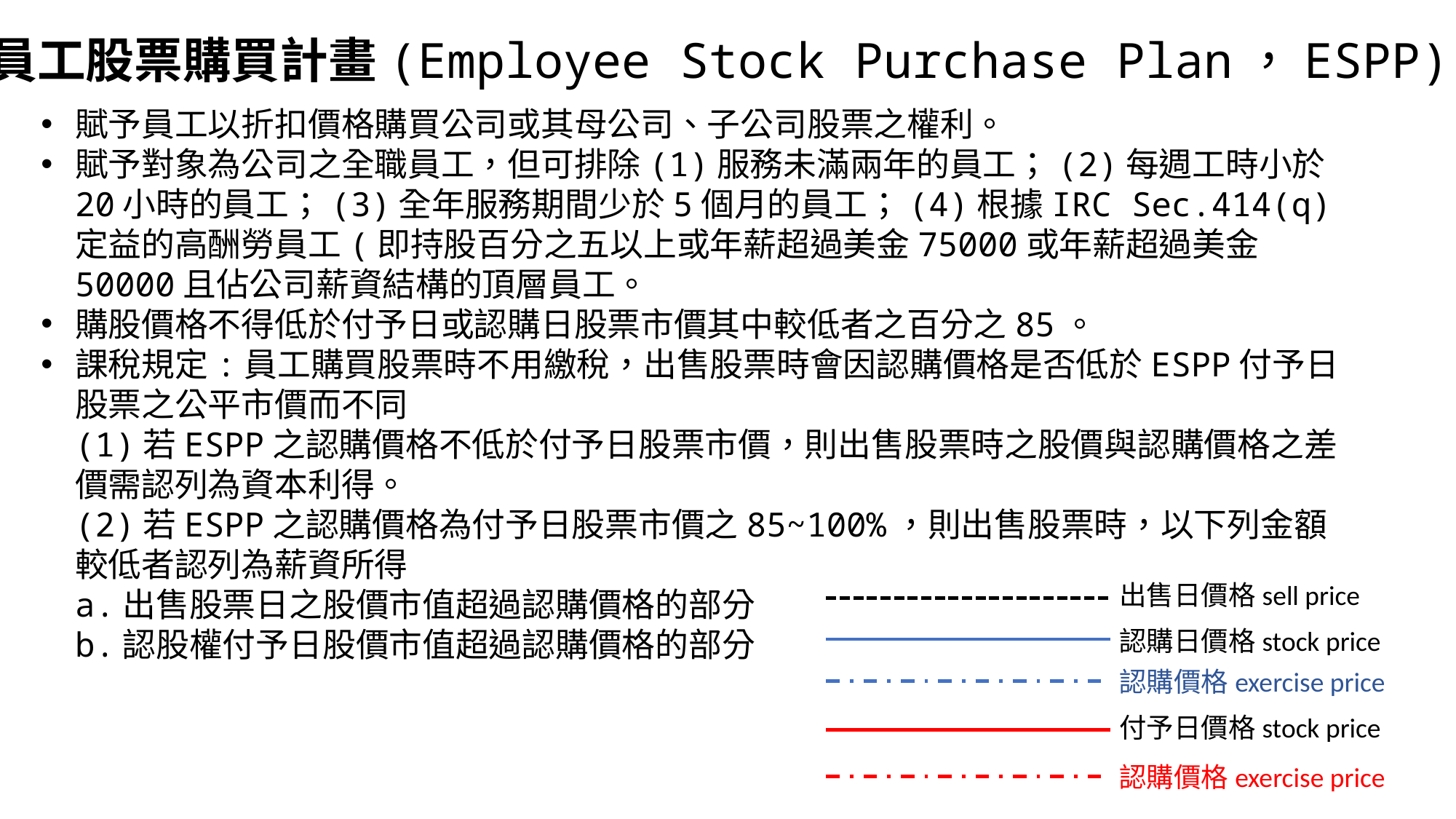

員工股票購買計畫(Employee Stock Purchase Plan，ESPP)
賦予員工以折扣價格購買公司或其母公司、子公司股票之權利。
賦予對象為公司之全職員工，但可排除(1)服務未滿兩年的員工；(2)每週工時小於20小時的員工；(3)全年服務期間少於5個月的員工；(4)根據IRC Sec.414(q)定益的高酬勞員工(即持股百分之五以上或年薪超過美金75000或年薪超過美金50000且佔公司薪資結構的頂層員工。
購股價格不得低於付予日或認購日股票市價其中較低者之百分之85。
課稅規定:員工購買股票時不用繳稅，出售股票時會因認購價格是否低於ESPP付予日股票之公平市價而不同
(1)若ESPP之認購價格不低於付予日股票市價，則出售股票時之股價與認購價格之差價需認列為資本利得。
(2)若ESPP之認購價格為付予日股票市價之85~100%，則出售股票時，以下列金額較低者認列為薪資所得
a.出售股票日之股價市值超過認購價格的部分
b.認股權付予日股價市值超過認購價格的部分
出售日價格sell price
認購日價格stock price
認購價格exercise price
付予日價格stock price
認購價格exercise price